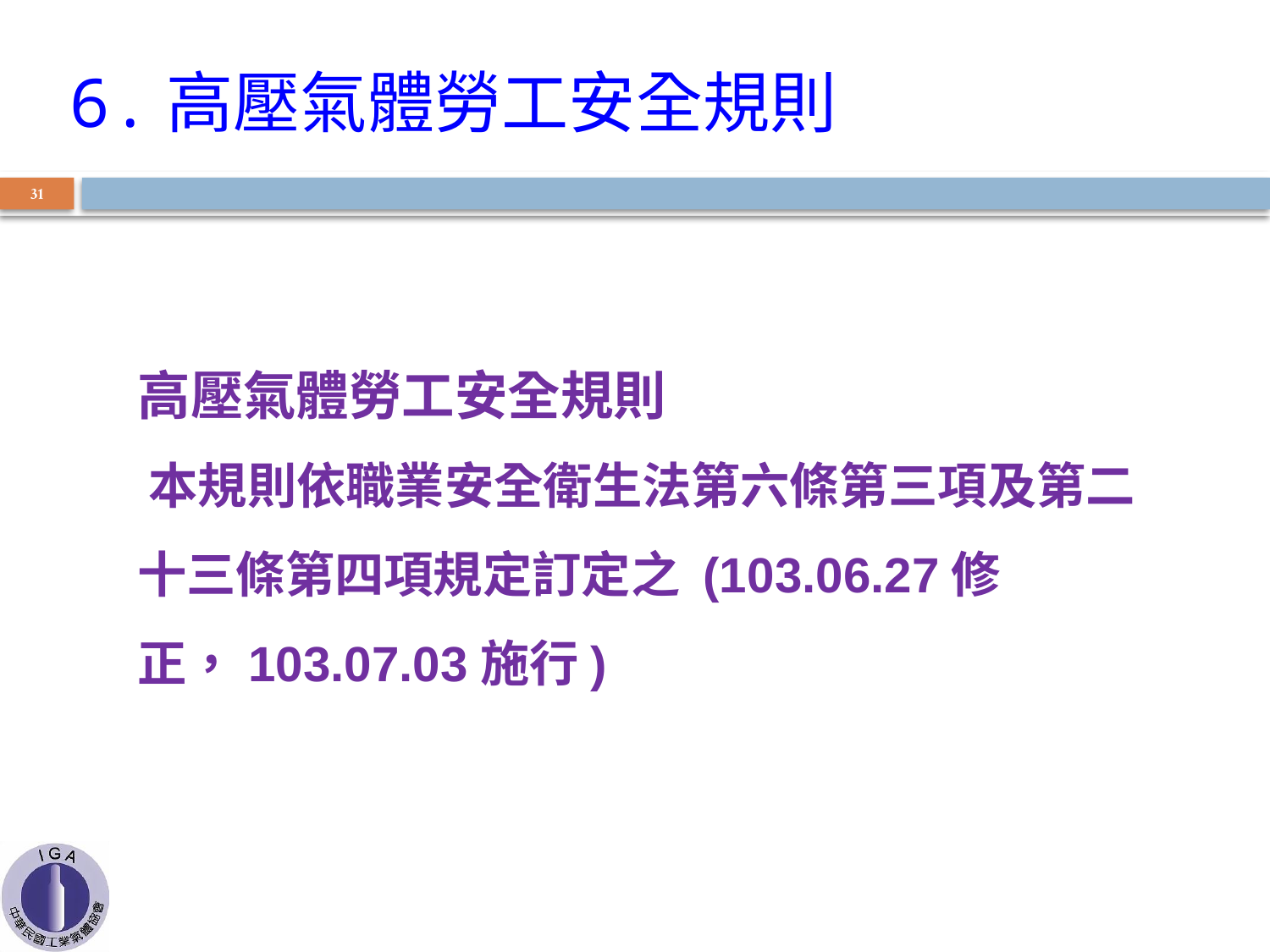

6.高壓氣體勞工安全規則
31
高壓氣體勞工安全規則
 本規則依職業安全衛生法第六條第三項及第二十三條第四項規定訂定之 (103.06.27修正，103.07.03施行)